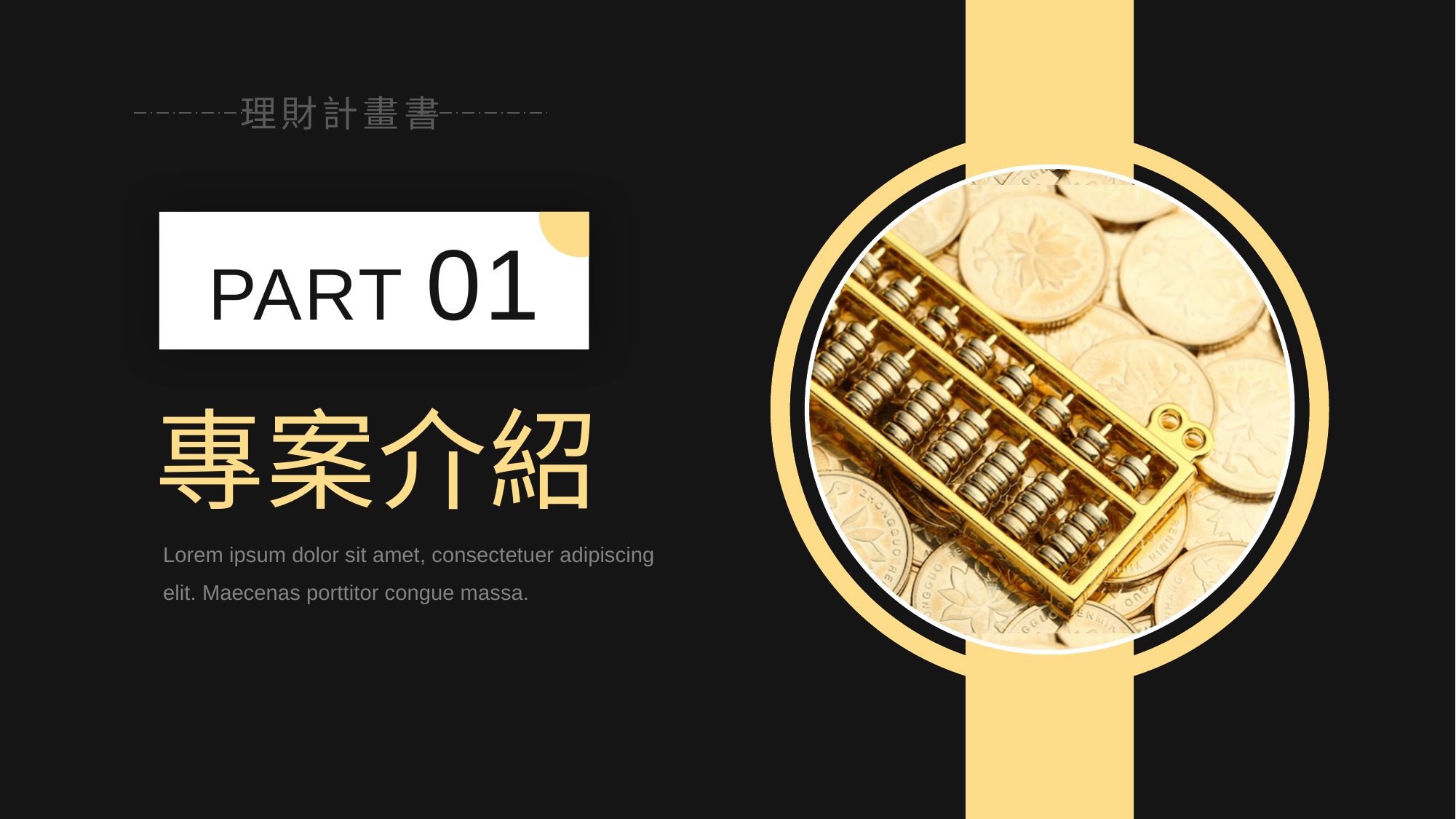

理財計畫書

PART 01
專案介紹
Lorem ipsum dolor sit amet, consectetuer adipiscing elit. Maecenas porttitor congue massa.